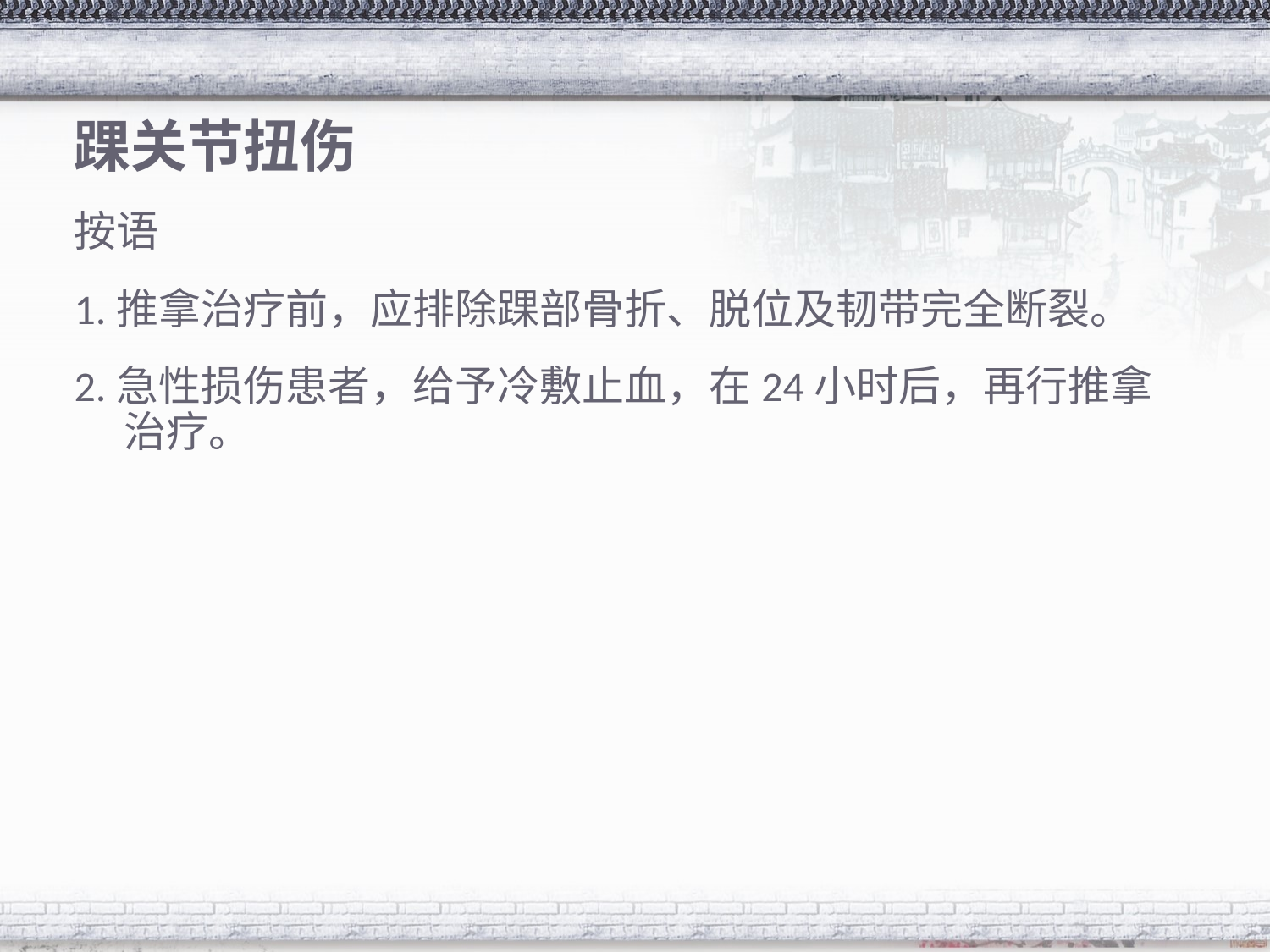

# 踝关节扭伤
按语
1.推拿治疗前，应排除踝部骨折、脱位及韧带完全断裂。
2.急性损伤患者，给予冷敷止血，在24小时后，再行推拿治疗。